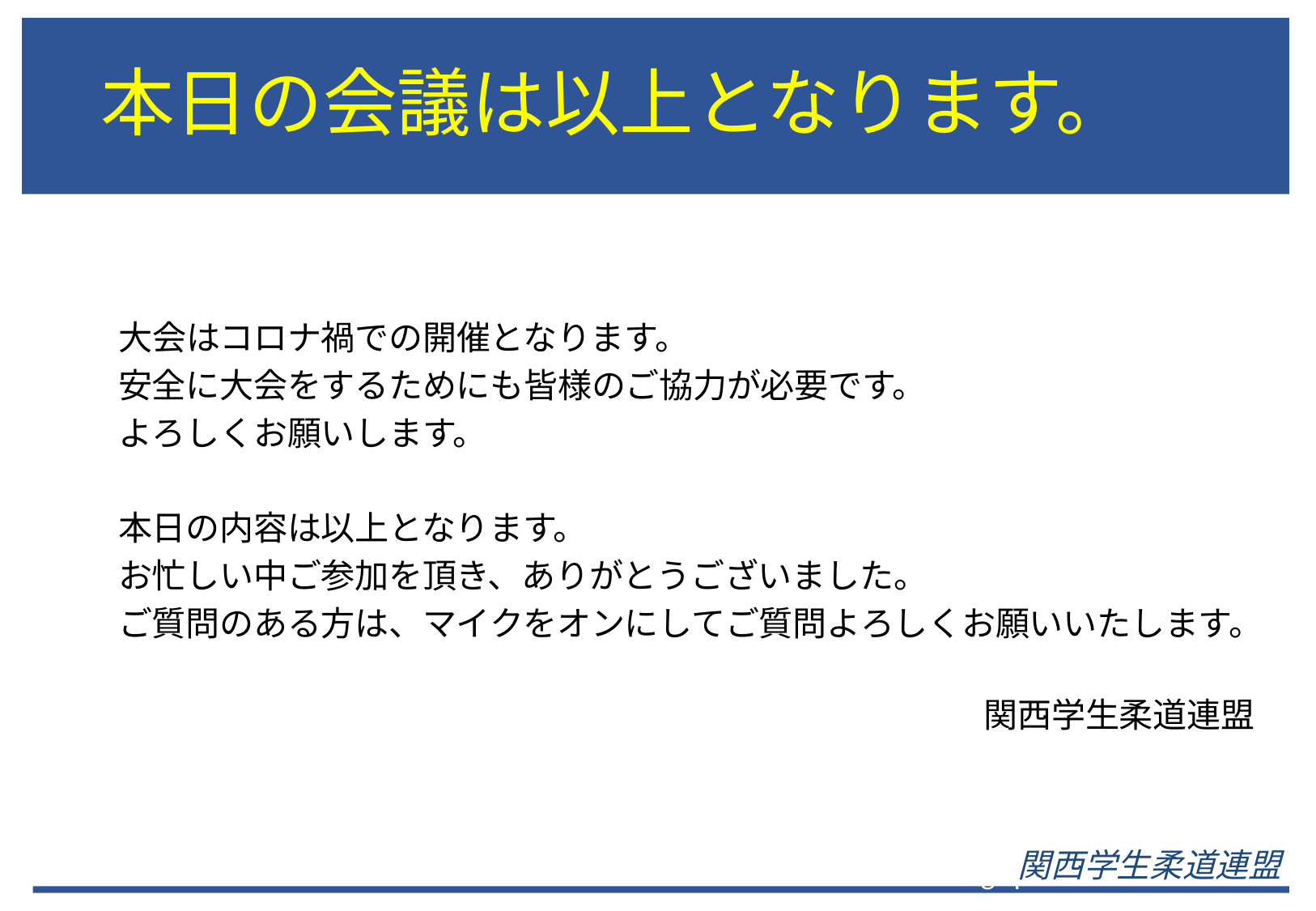

# 本日の会議は以上となります。

　大会はコロナ禍での開催となります。
　安全に大会をするためにも皆様のご協力が必要です。
　よろしくお願いします。

　本日の内容は以上となります。
　お忙しい中ご参加を頂き、ありがとうございました。
　ご質問のある方は、マイクをオンにしてご質問よろしくお願いいたします。

関西学生柔道連盟

関西学生柔道連盟